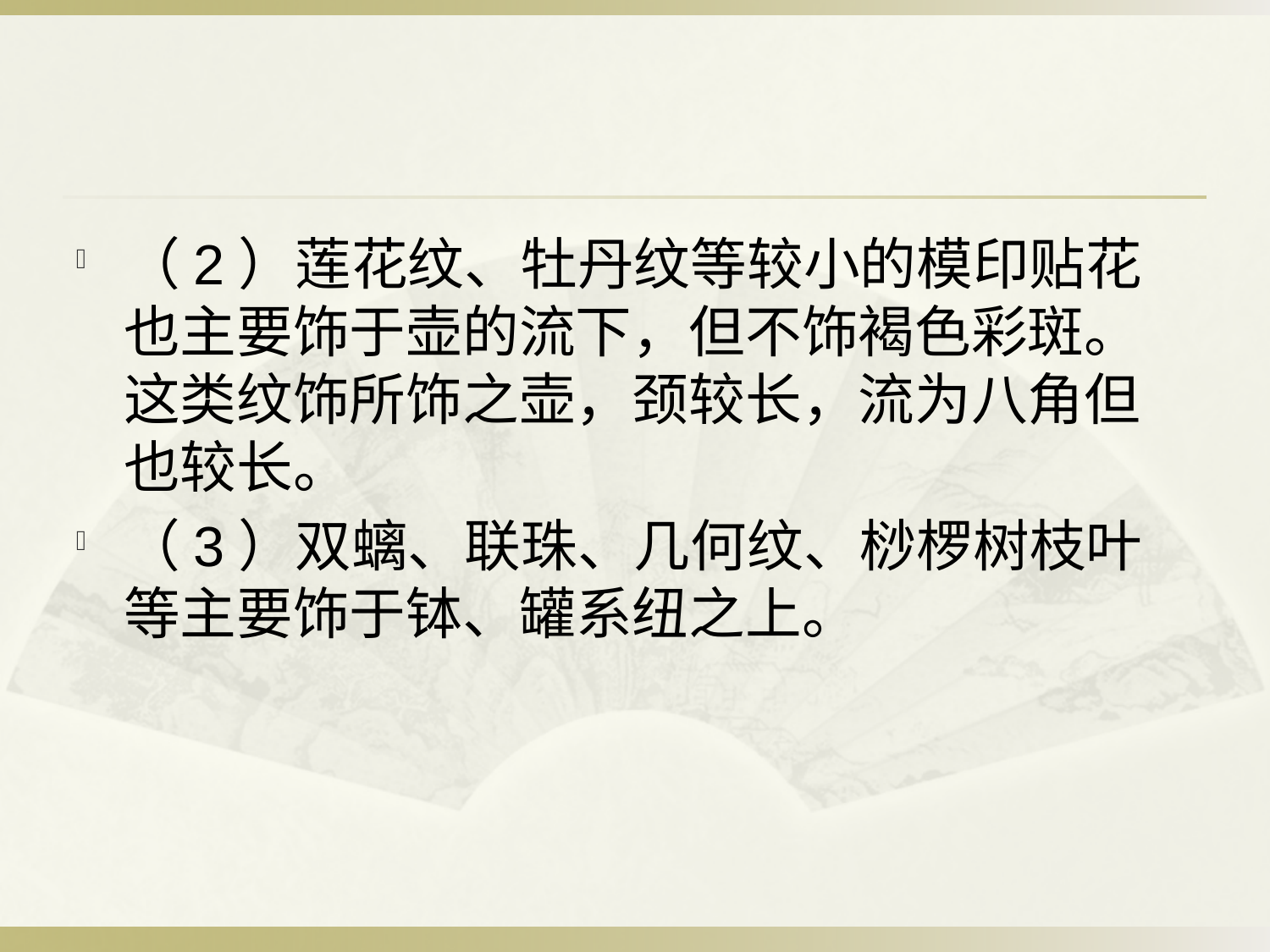

#
（2）莲花纹、牡丹纹等较小的模印贴花也主要饰于壶的流下，但不饰褐色彩斑。这类纹饰所饰之壶，颈较长，流为八角但也较长。
（3）双螭、联珠、几何纹、桫椤树枝叶等主要饰于钵、罐系纽之上。